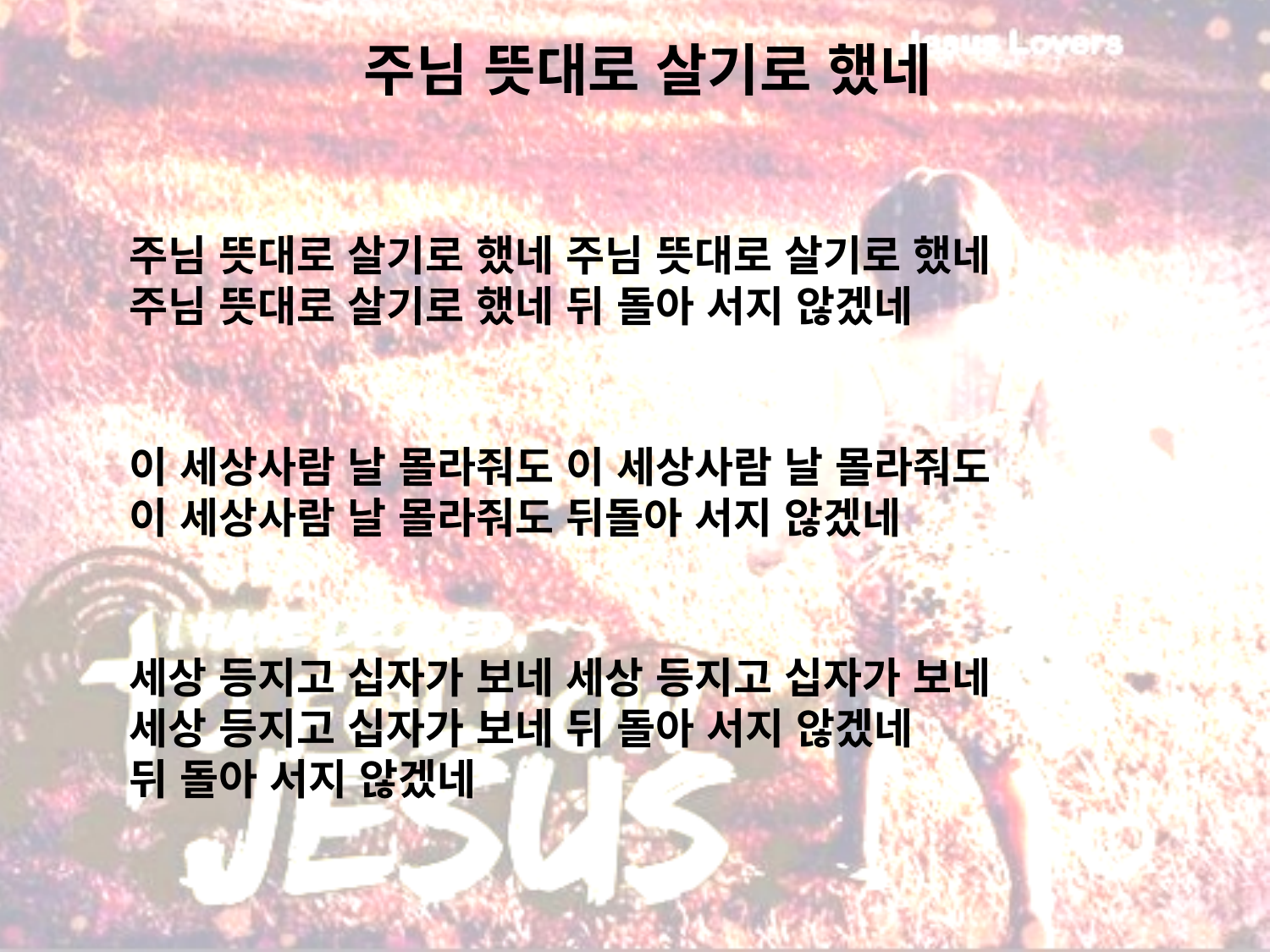

# 주님 뜻대로 살기로 했네
주님 뜻대로 살기로 했네 주님 뜻대로 살기로 했네
주님 뜻대로 살기로 했네 뒤 돌아 서지 않겠네
이 세상사람 날 몰라줘도 이 세상사람 날 몰라줘도
이 세상사람 날 몰라줘도 뒤돌아 서지 않겠네
세상 등지고 십자가 보네 세상 등지고 십자가 보네
세상 등지고 십자가 보네 뒤 돌아 서지 않겠네
뒤 돌아 서지 않겠네